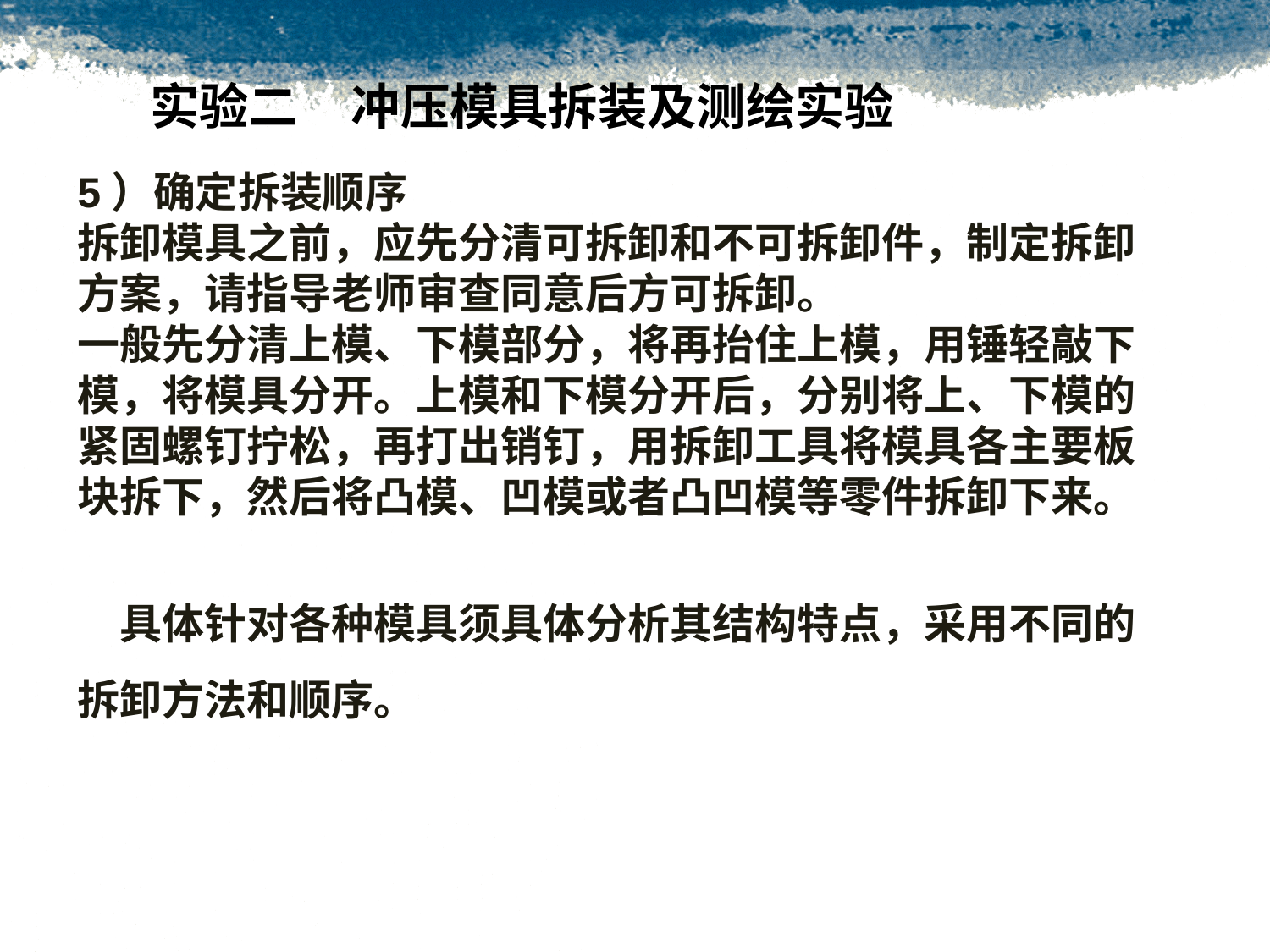

#
实验二	冲压模具拆装及测绘实验
5）确定拆装顺序   拆卸模具之前，应先分清可拆卸和不可拆卸件，制定拆卸方案，请指导老师审查同意后方可拆卸。   一般先分清上模、下模部分，将再抬住上模，用锤轻敲下模，将模具分开。上模和下模分开后，分别将上、下模的紧固螺钉拧松，再打出销钉，用拆卸工具将模具各主要板块拆下，然后将凸模、凹模或者凸凹模等零件拆卸下来。   具体针对各种模具须具体分析其结构特点，采用不同的拆卸方法和顺序。